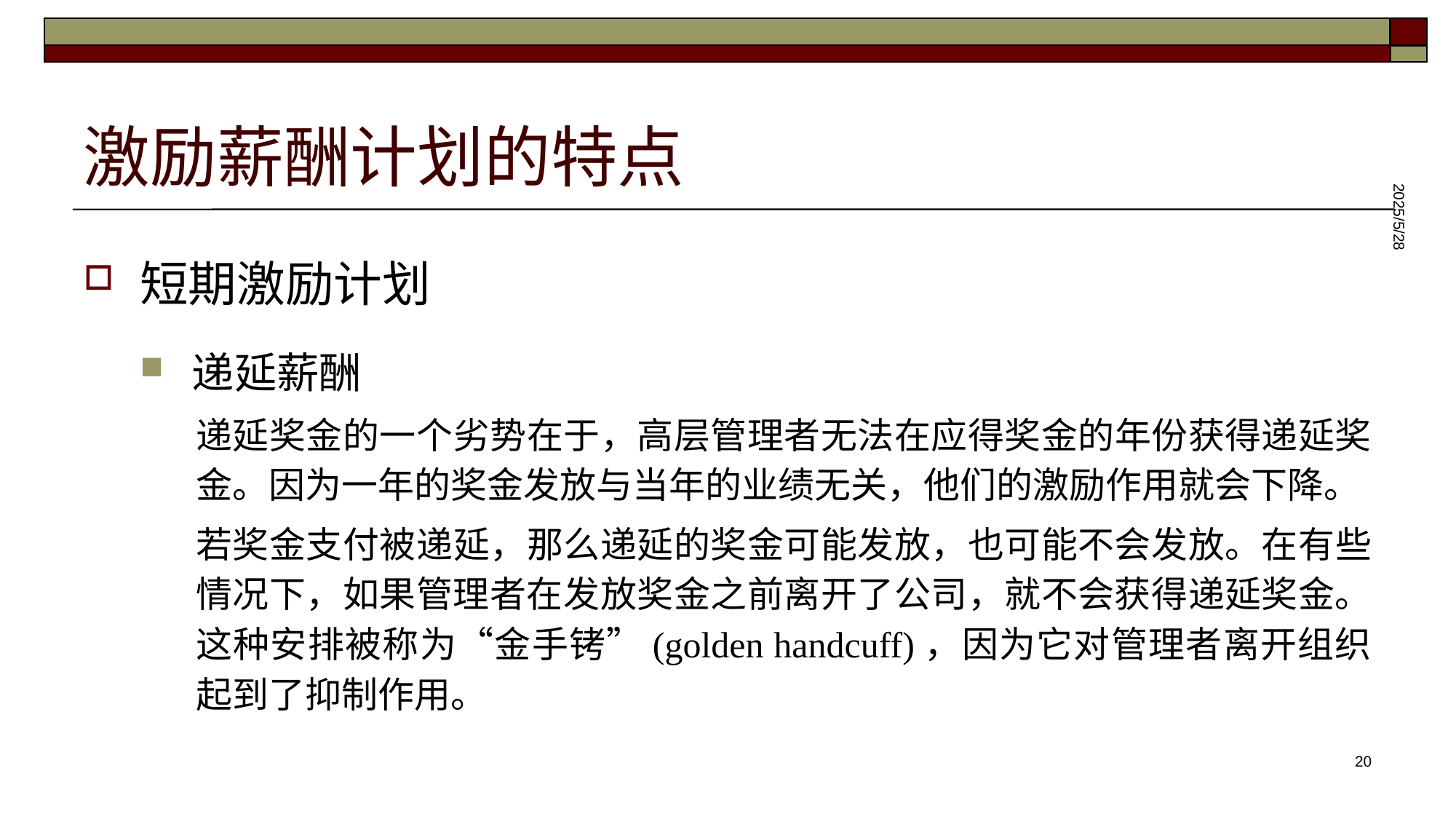

# 激励薪酬计划的特点
2025/5/28
短期激励计划
递延薪酬
递延奖金的一个劣势在于，高层管理者无法在应得奖金的年份获得递延奖金。因为一年的奖金发放与当年的业绩无关，他们的激励作用就会下降。
若奖金支付被递延，那么递延的奖金可能发放，也可能不会发放。在有些情况下，如果管理者在发放奖金之前离开了公司，就不会获得递延奖金。这种安排被称为“金手铐”(golden handcuff)，因为它对管理者离开组织起到了抑制作用。

20